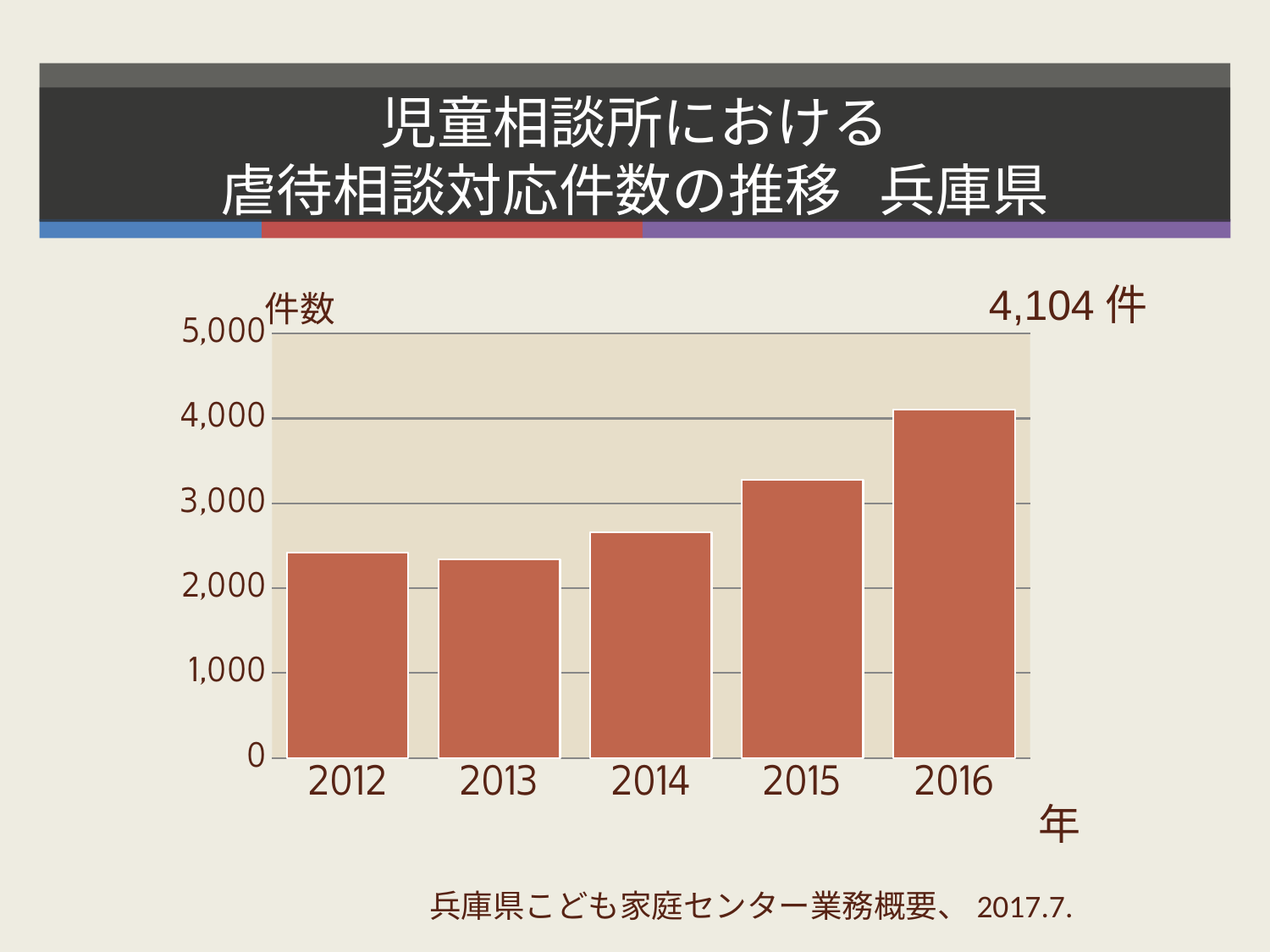

# 児童相談所における 虐待相談対応件数の推移   兵庫県
4,104件
件数

### Chart

| Category | 件数 |
|---|---|
| 2012.0 | 2418.0 |
| 2013.0 | 2343.0 |
| 2014.0 | 2657.0 |
| 2015.0 | 3281.0 |
| 2016.0 | 4104.0 |
年
兵庫県こども家庭センター業務概要、2017.7.